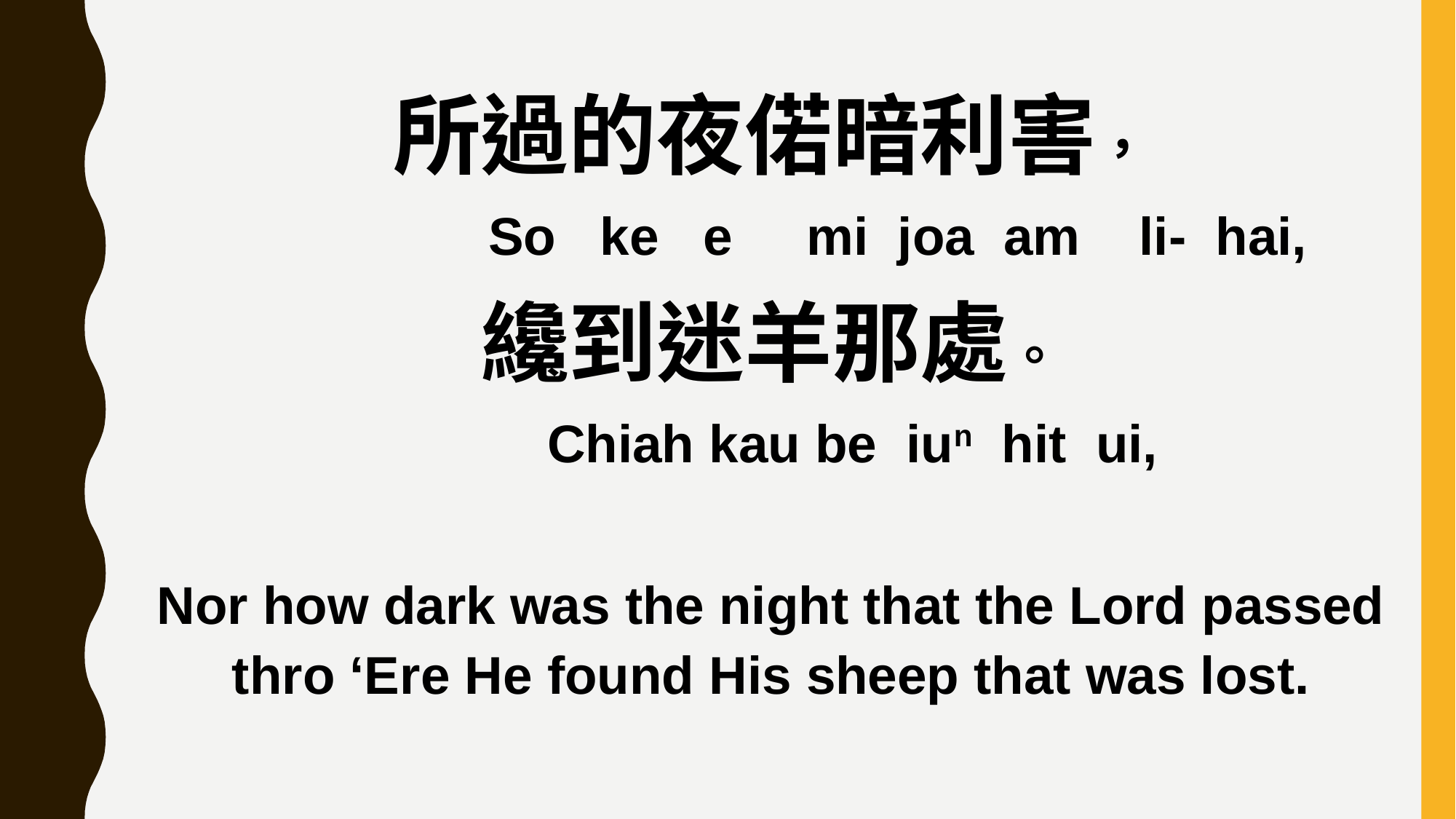

所過的夜偌暗利害，
                        So   ke   e     mi  joa  am    li-  hai,
纔到迷羊那處。
                            Chiah kau be  iun  hit  ui,

Nor how dark was the night that the Lord passed thro ‘Ere He found His sheep that was lost.